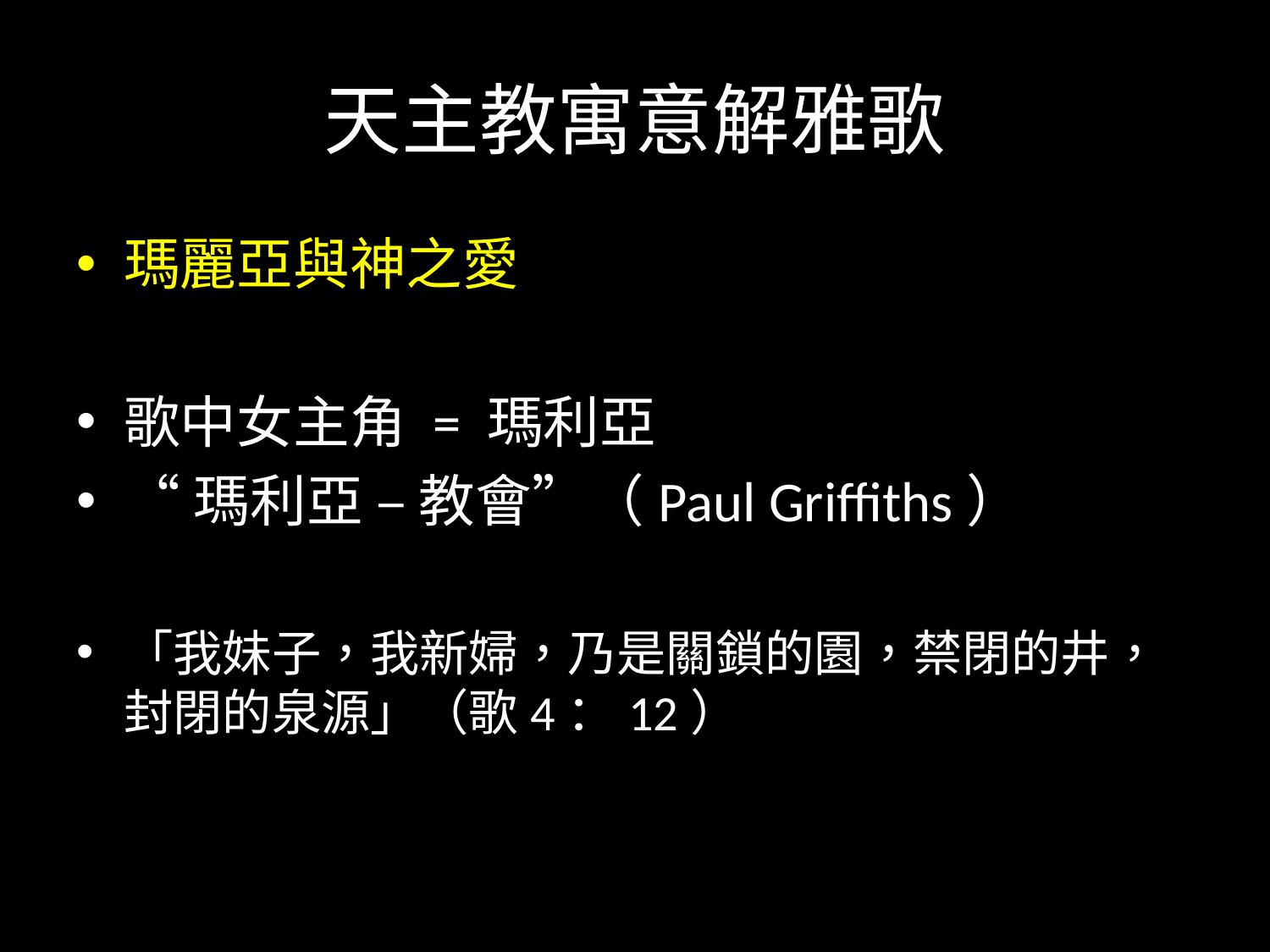

# 天主教寓意解雅歌
瑪麗亞與神之愛

歌中女主角 = 瑪利亞
“瑪利亞 – 教會”（Paul Griffiths）

「我妹子，我新婦，乃是關鎖的園，禁閉的井，封閉的泉源」（歌4：12）